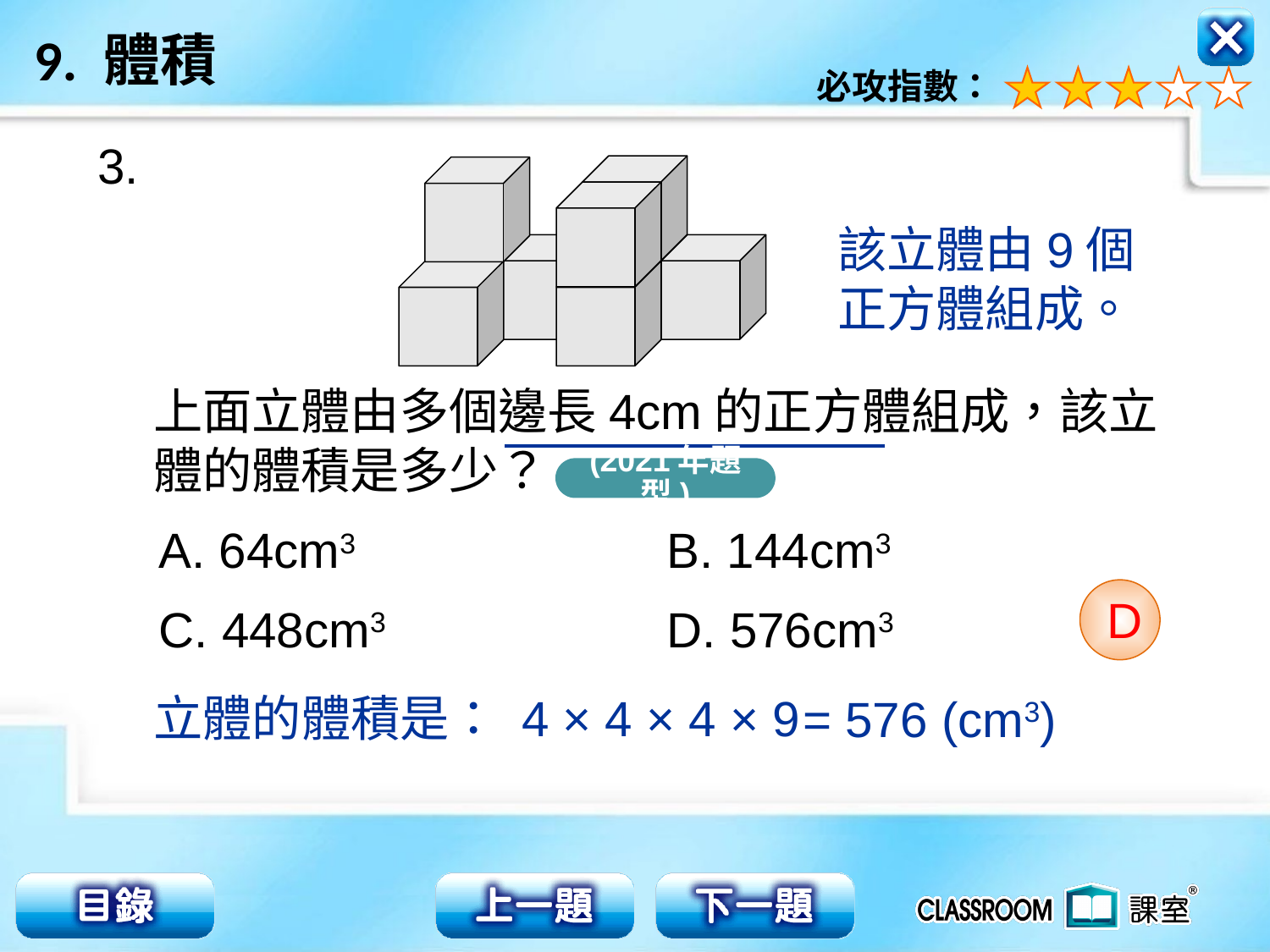

3.

該立體由9個正方體組成。

上面立體由多個邊長4cm的正方體組成，該立體的體積是多少？
(2021年題型)
A. 64cm3			B. 144cm3
C. 448cm3 			D. 576cm3

D
立體的體積是： 4 × 4 × 4 × 9
 = 576 (cm3)